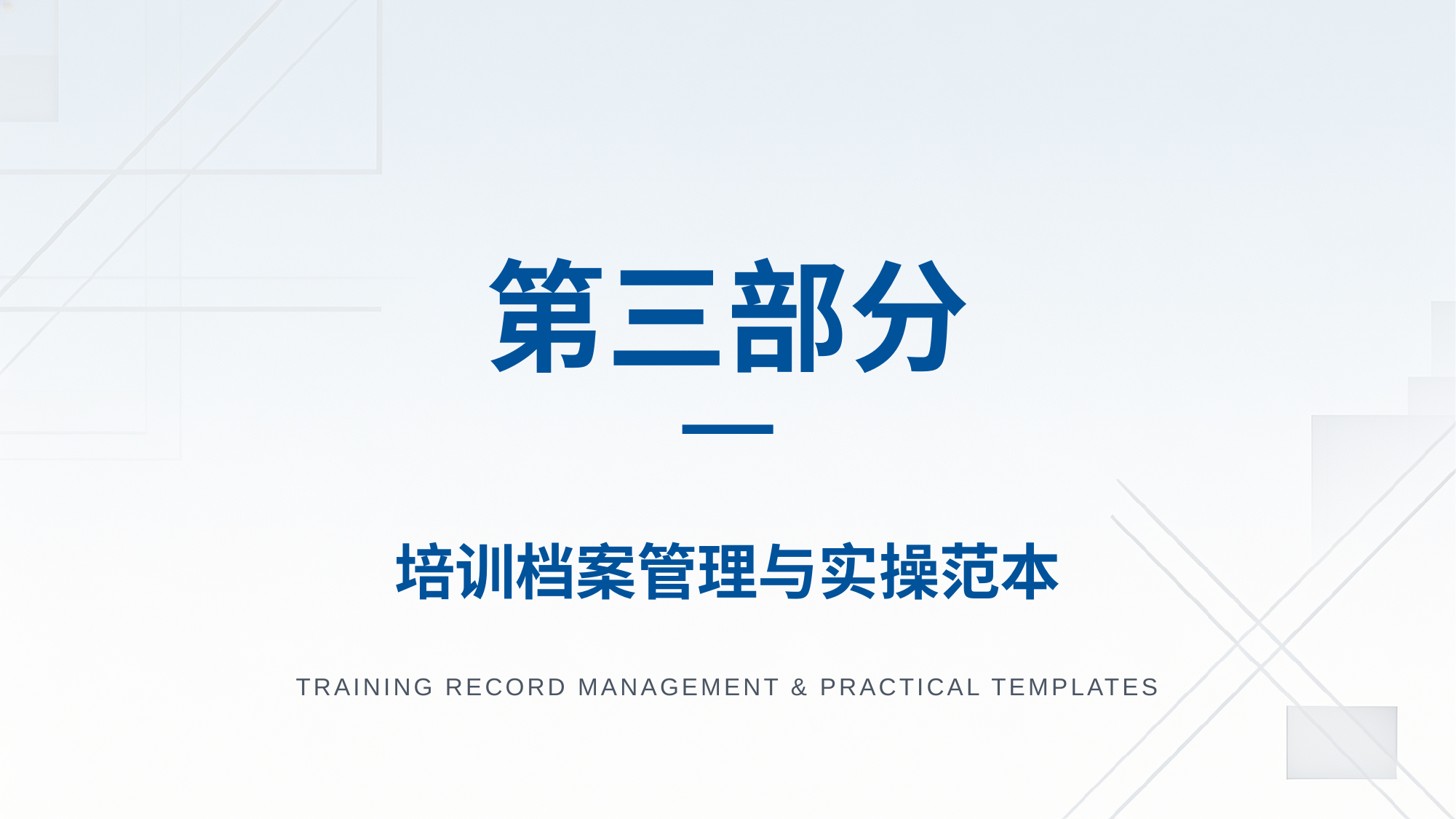

第三部分

培训档案管理与实操范本
TRAINING RECORD MANAGEMENT & PRACTICAL TEMPLATES